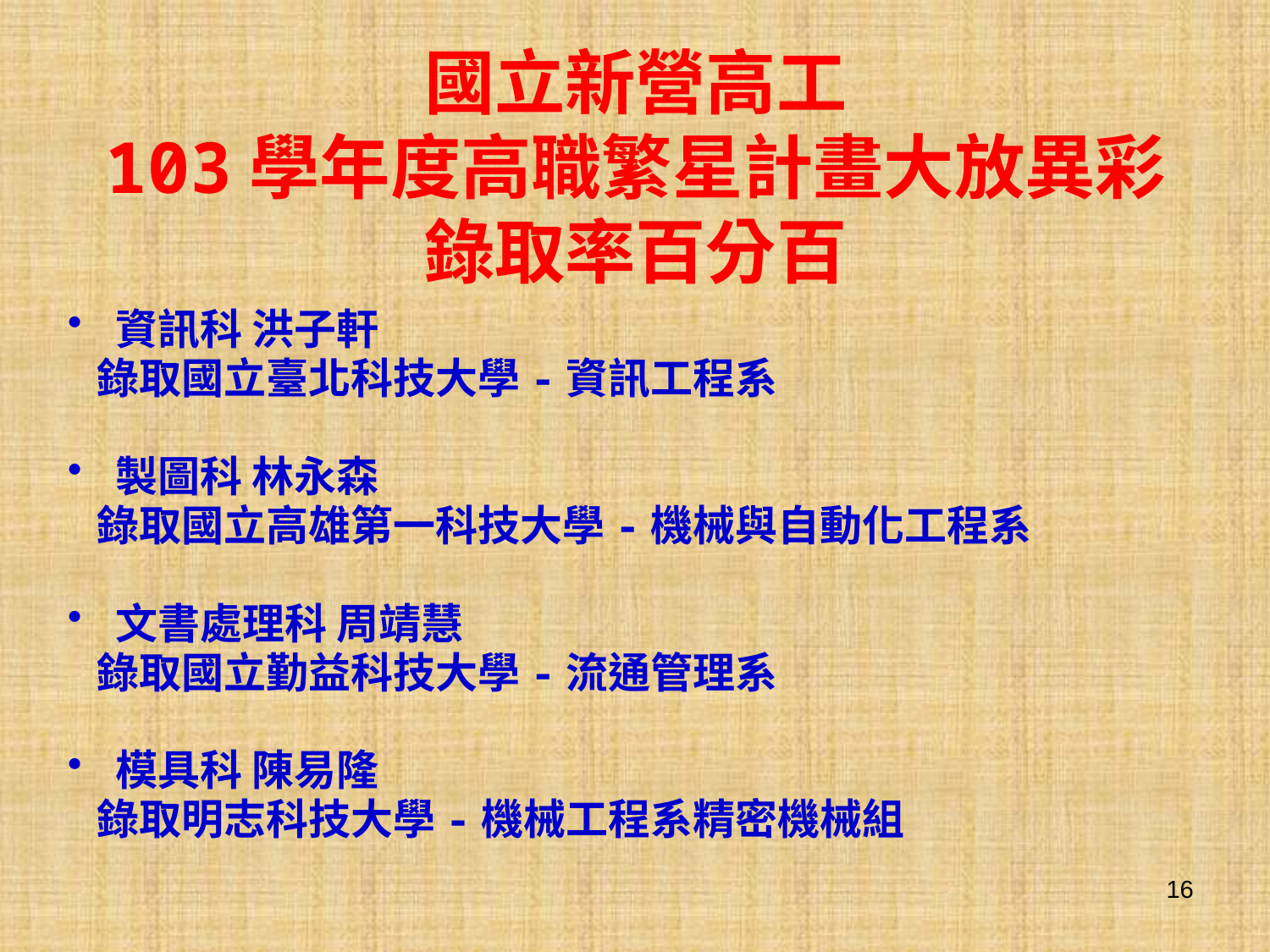

# 國立新營高工 103學年度高職繁星計畫大放異彩 錄取率百分百
資訊科 洪子軒
  錄取國立臺北科技大學-資訊工程系

製圖科 林永森
  錄取國立高雄第一科技大學-機械與自動化工程系

文書處理科 周靖慧
  錄取國立勤益科技大學-流通管理系

模具科 陳易隆
  錄取明志科技大學-機械工程系精密機械組

16